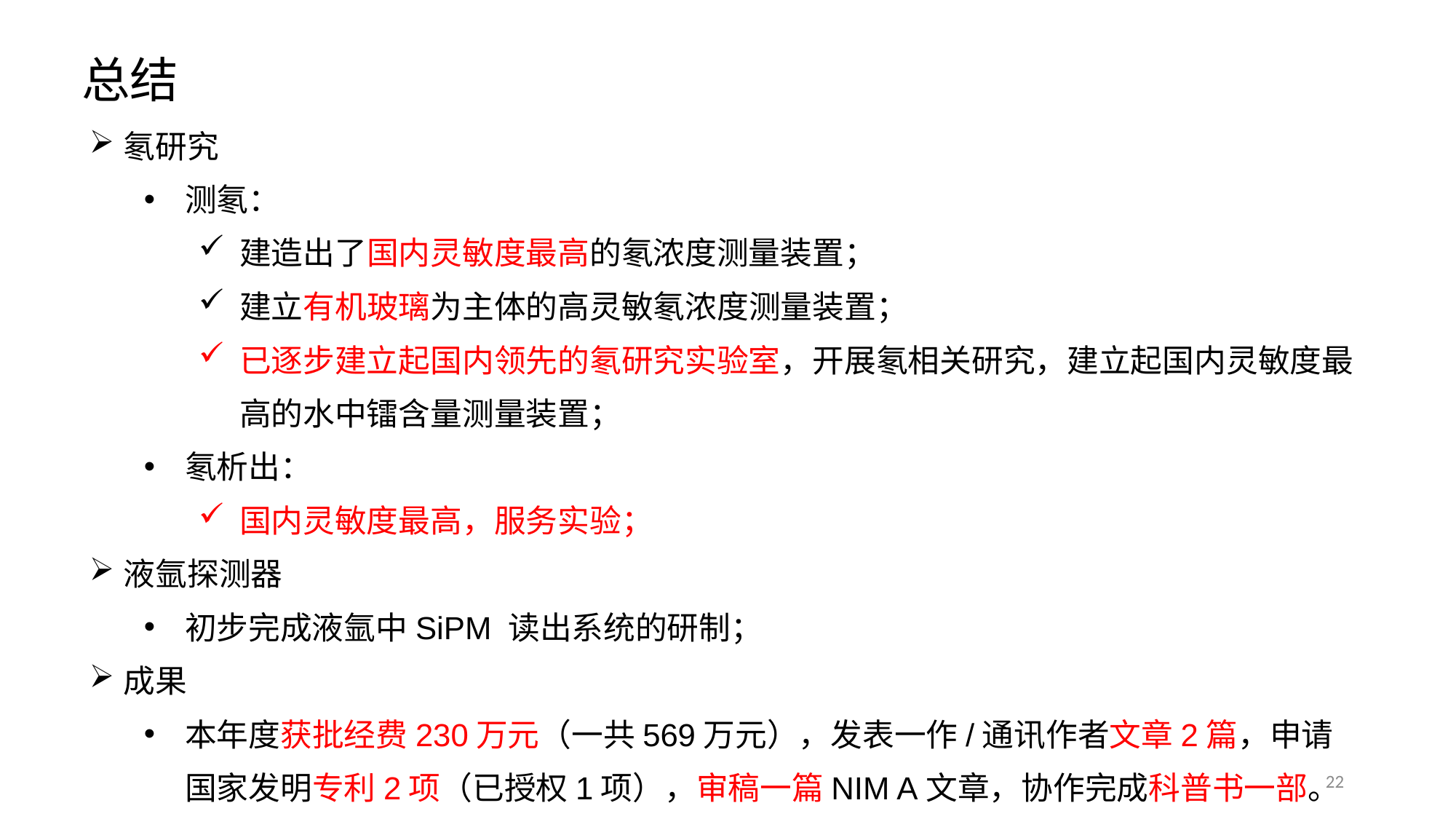

总结
氡研究
测氡：
建造出了国内灵敏度最高的氡浓度测量装置；
建立有机玻璃为主体的高灵敏氡浓度测量装置；
已逐步建立起国内领先的氡研究实验室，开展氡相关研究，建立起国内灵敏度最高的水中镭含量测量装置；
氡析出：
国内灵敏度最高，服务实验；
液氩探测器
初步完成液氩中SiPM 读出系统的研制；
成果
本年度获批经费230万元（一共569万元），发表一作/通讯作者文章2篇，申请国家发明专利2项（已授权1项），审稿一篇NIM A文章，协作完成科普书一部。
22